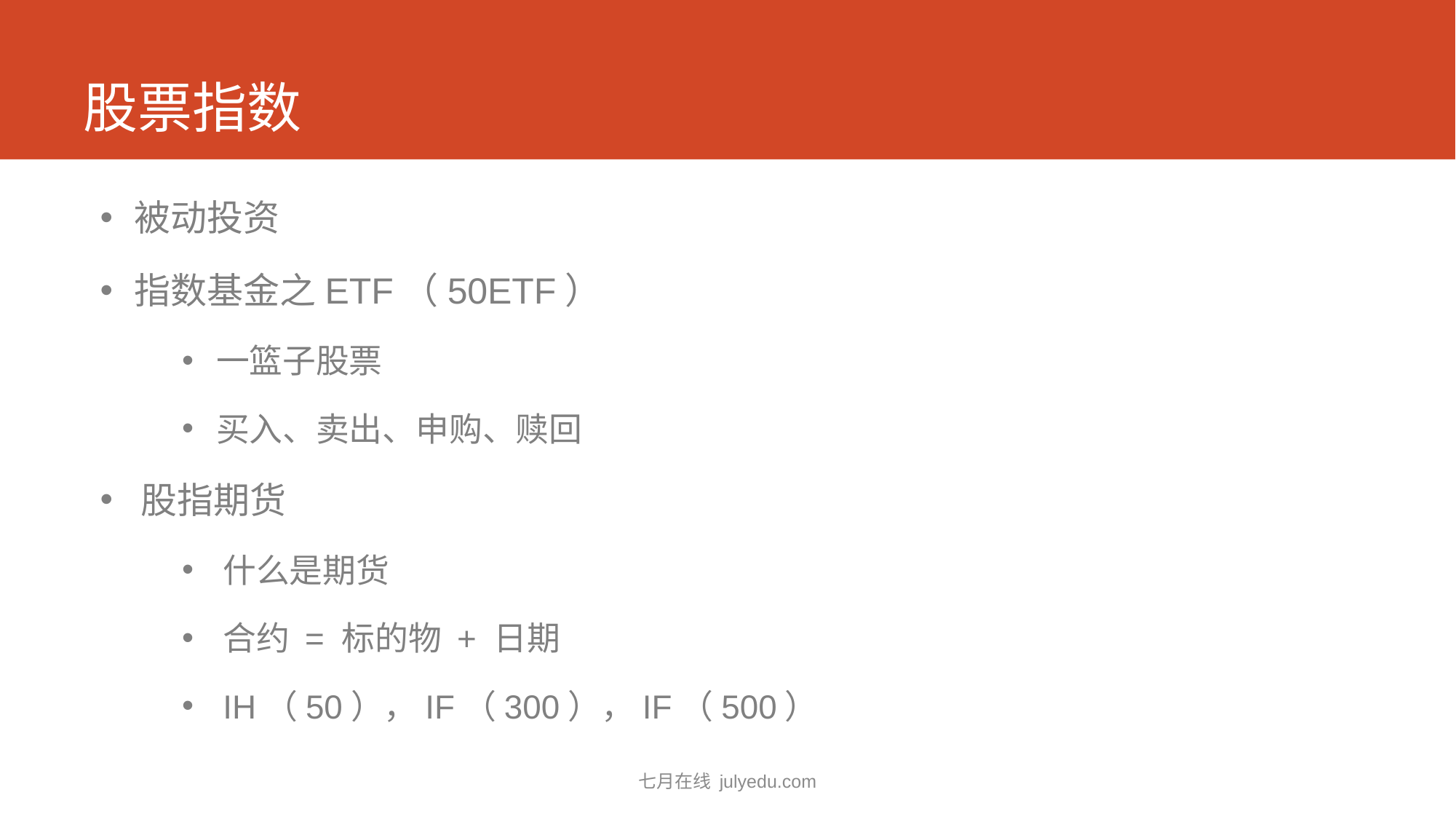

# 股票指数
被动投资
指数基金之ETF（50ETF）
一篮子股票
买入、卖出、申购、赎回
股指期货
什么是期货
合约 = 标的物 + 日期
IH（50），IF（300），IF（500）

七月在线 julyedu.com